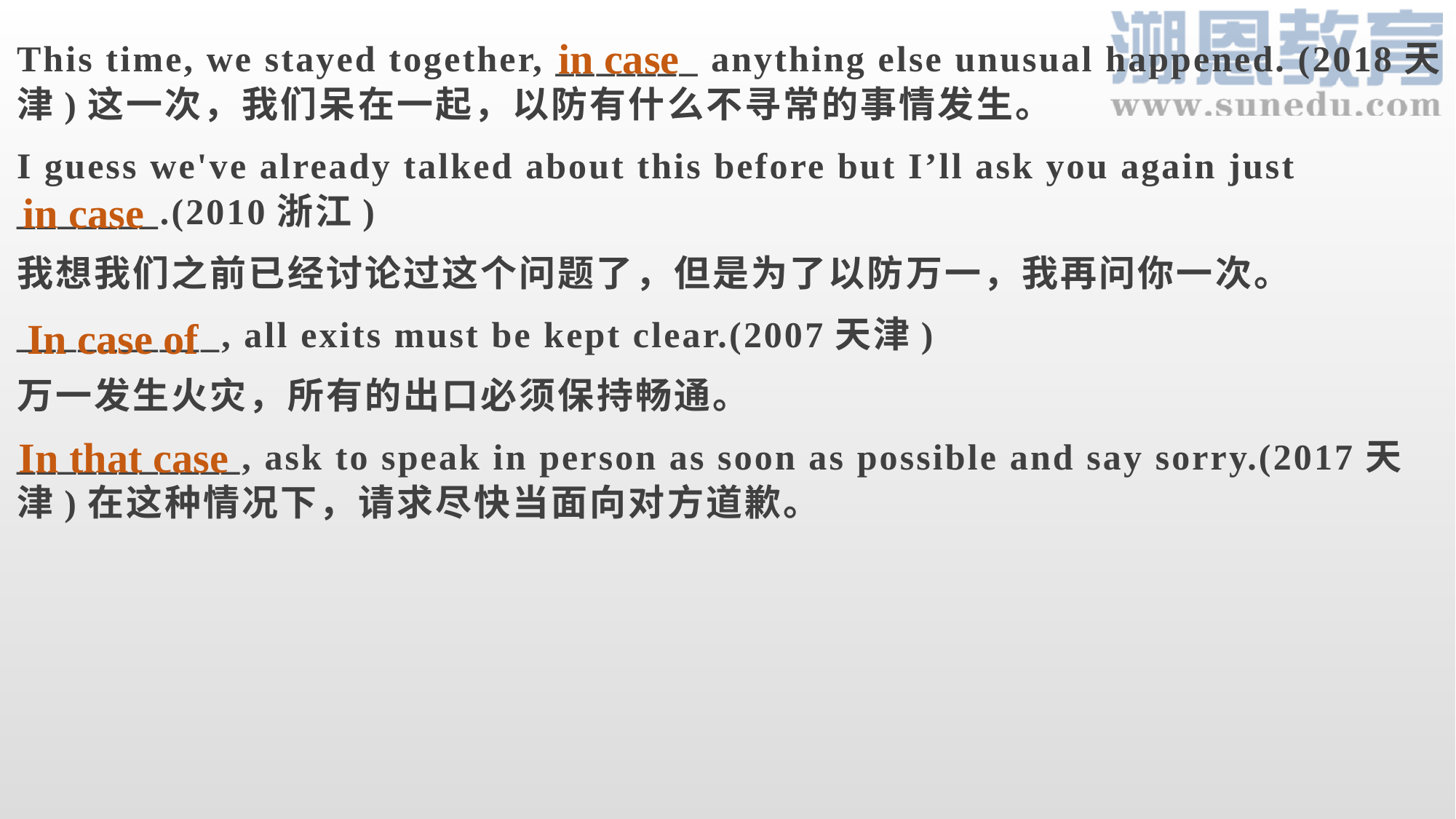

in case
This time, we stayed together, _______ anything else unusual happened. (2018天津)这一次，我们呆在一起，以防有什么不寻常的事情发生。
I guess we've already talked about this before but I’ll ask you again just _______.(2010浙江)
我想我们之前已经讨论过这个问题了，但是为了以防万一，我再问你一次。
__________, all exits must be kept clear.(2007天津)
万一发生火灾，所有的出口必须保持畅通。
___________, ask to speak in person as soon as possible and say sorry.(2017天津)在这种情况下，请求尽快当面向对方道歉。
in case
 In case of
In that case